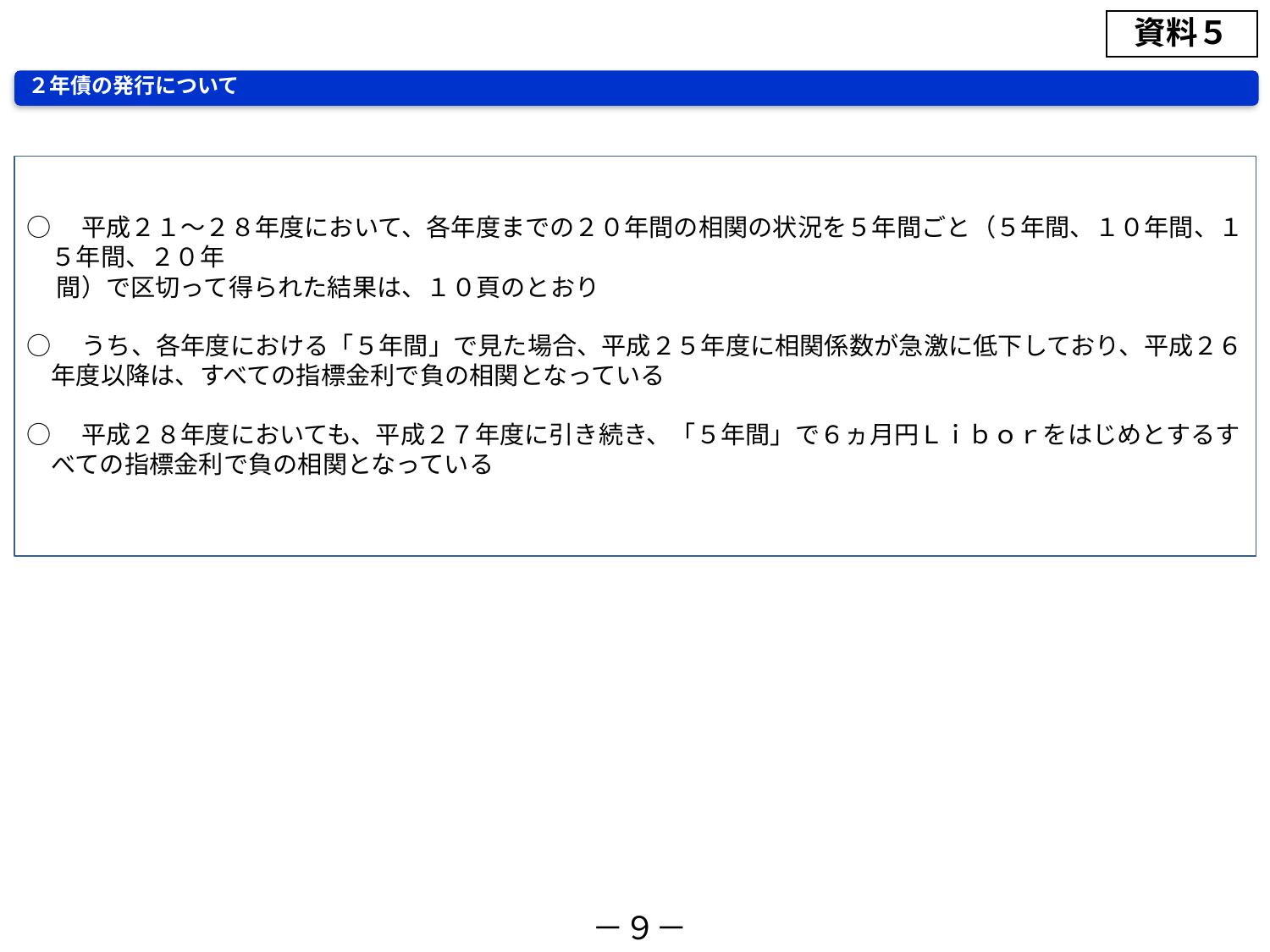

資料５
２年債の発行について

○　平成２１～２８年度において、各年度までの２０年間の相関の状況を５年間ごと（５年間、１０年間、１５年間、２０年
　 間）で区切って得られた結果は、１０頁のとおり

○　うち、各年度における「５年間」で見た場合、平成２５年度に相関係数が急激に低下しており、平成２６年度以降は、すべての指標金利で負の相関となっている

○　平成２８年度においても、平成２７年度に引き続き、「５年間」で６ヵ月円Ｌｉｂｏｒをはじめとするすべての指標金利で負の相関となっている

－９－